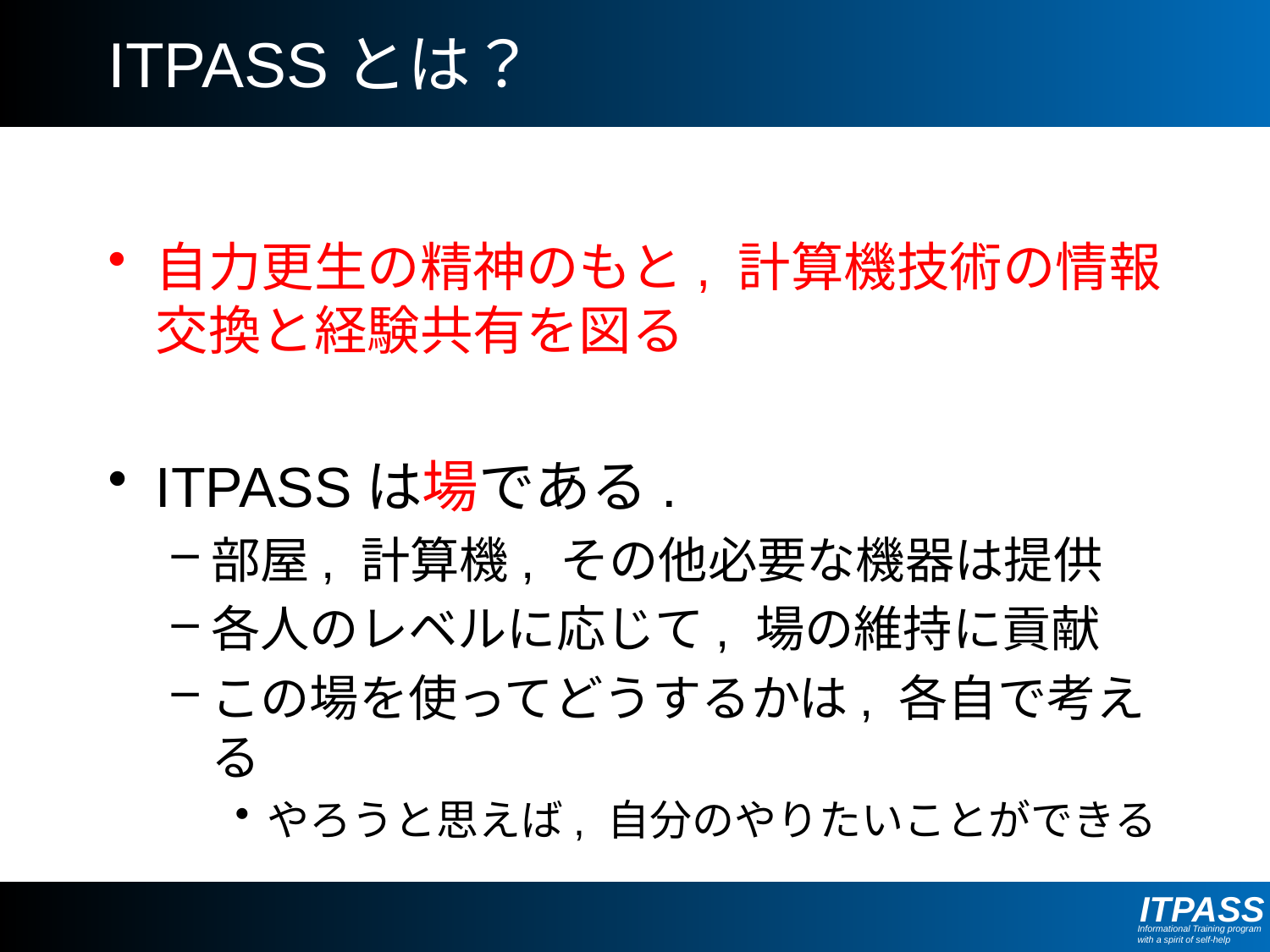

# ITPASSとは？

自力更生の精神のもと, 計算機技術の情報交換と経験共有を図る

ITPASSは場である.
部屋, 計算機, その他必要な機器は提供
各人のレベルに応じて, 場の維持に貢献
この場を使ってどうするかは, 各自で考える
やろうと思えば, 自分のやりたいことができる